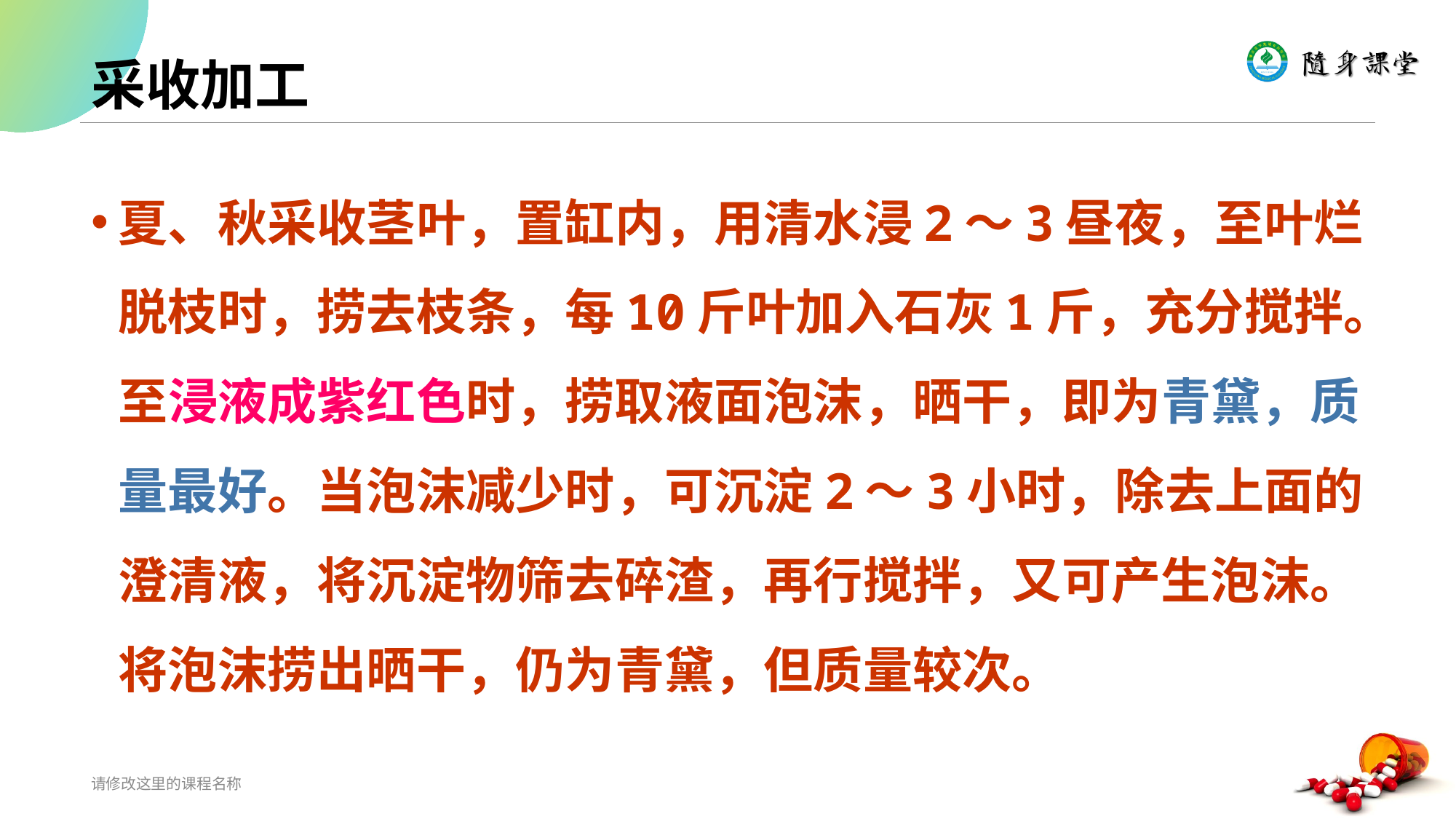

# 采收加工
夏、秋采收茎叶，置缸内，用清水浸2～3昼夜，至叶烂脱枝时，捞去枝条，每10斤叶加入石灰1斤，充分搅拌。至浸液成紫红色时，捞取液面泡沫，晒干，即为青黛，质量最好。当泡沫减少时，可沉淀2～3小时，除去上面的澄清液，将沉淀物筛去碎渣，再行搅拌，又可产生泡沫。将泡沫捞出晒干，仍为青黛，但质量较次。

请修改这里的课程名称
8